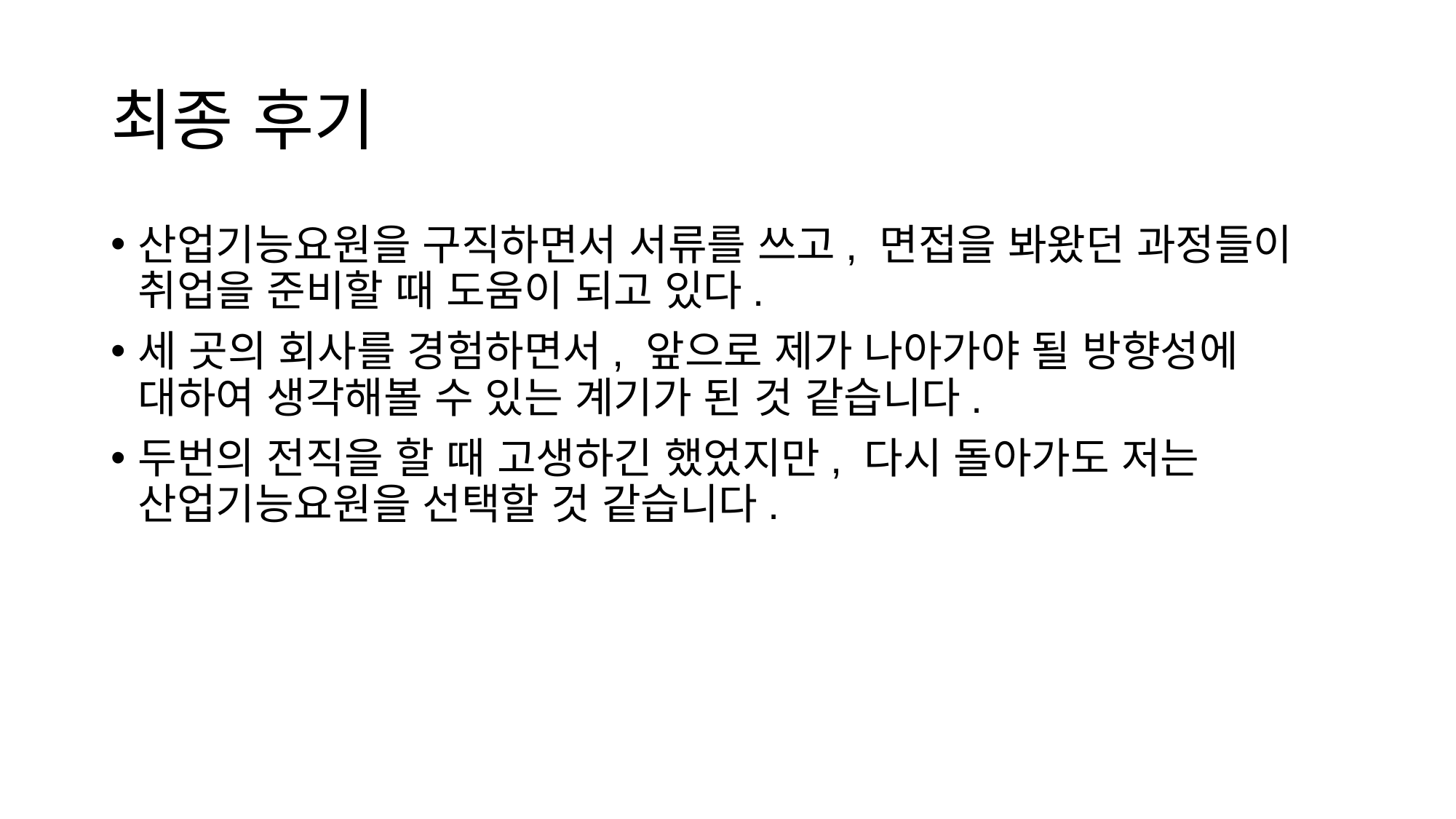

# 최종 후기
산업기능요원을 구직하면서 서류를 쓰고, 면접을 봐왔던 과정들이 취업을 준비할 때 도움이 되고 있다.
세 곳의 회사를 경험하면서, 앞으로 제가 나아가야 될 방향성에 대하여 생각해볼 수 있는 계기가 된 것 같습니다.
두번의 전직을 할 때 고생하긴 했었지만, 다시 돌아가도 저는 산업기능요원을 선택할 것 같습니다.